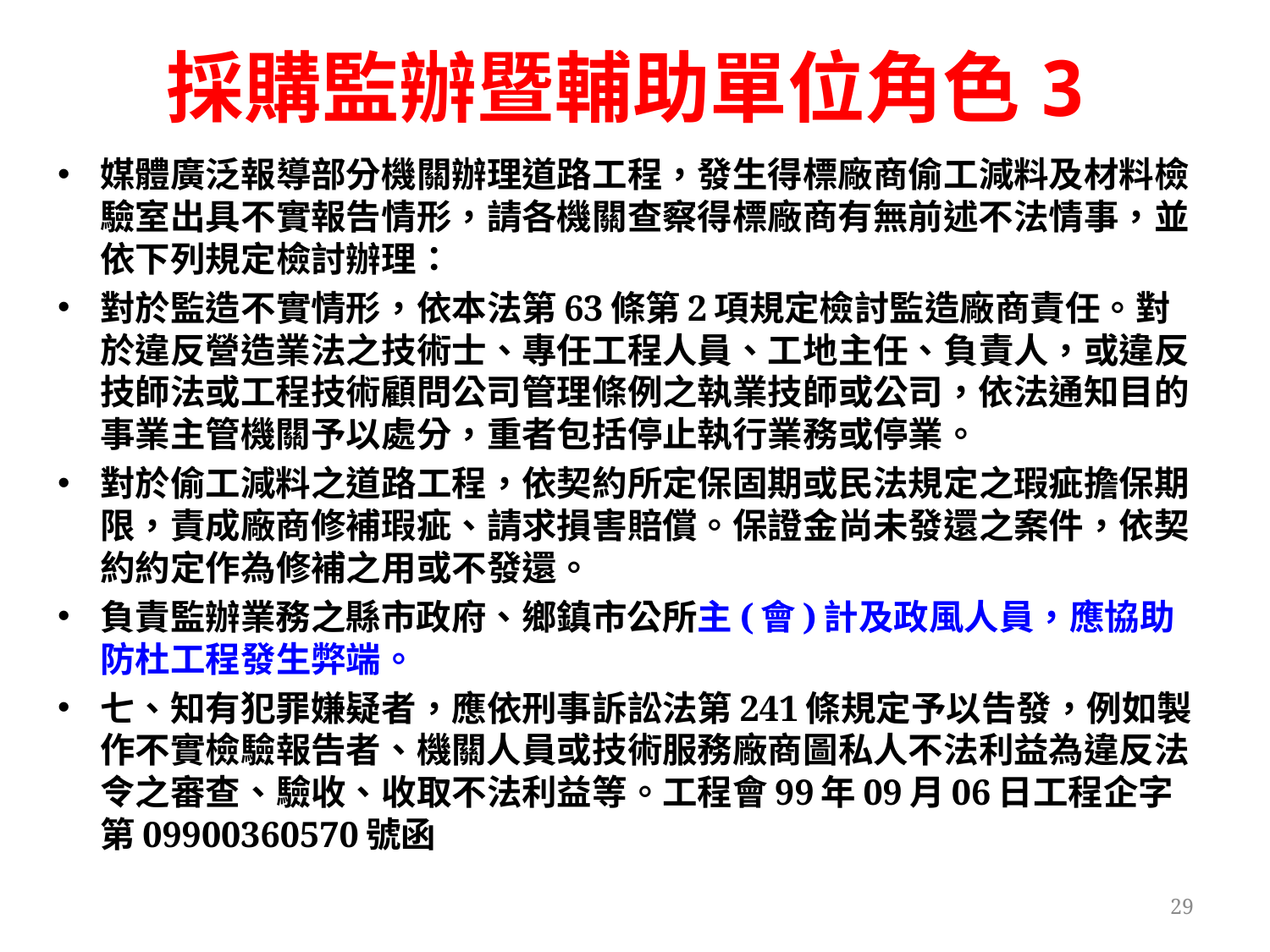

# 採購監辦暨輔助單位角色3
媒體廣泛報導部分機關辦理道路工程，發生得標廠商偷工減料及材料檢驗室出具不實報告情形，請各機關查察得標廠商有無前述不法情事，並依下列規定檢討辦理：
對於監造不實情形，依本法第63條第2項規定檢討監造廠商責任。對於違反營造業法之技術士、專任工程人員、工地主任、負責人，或違反技師法或工程技術顧問公司管理條例之執業技師或公司，依法通知目的事業主管機關予以處分，重者包括停止執行業務或停業。
對於偷工減料之道路工程，依契約所定保固期或民法規定之瑕疵擔保期限，責成廠商修補瑕疵、請求損害賠償。保證金尚未發還之案件，依契約約定作為修補之用或不發還。
負責監辦業務之縣市政府、鄉鎮市公所主(會)計及政風人員，應協助防杜工程發生弊端。
七、知有犯罪嫌疑者，應依刑事訴訟法第241條規定予以告發，例如製作不實檢驗報告者、機關人員或技術服務廠商圖私人不法利益為違反法令之審查、驗收、收取不法利益等。工程會99年09月06日工程企字第09900360570號函

29